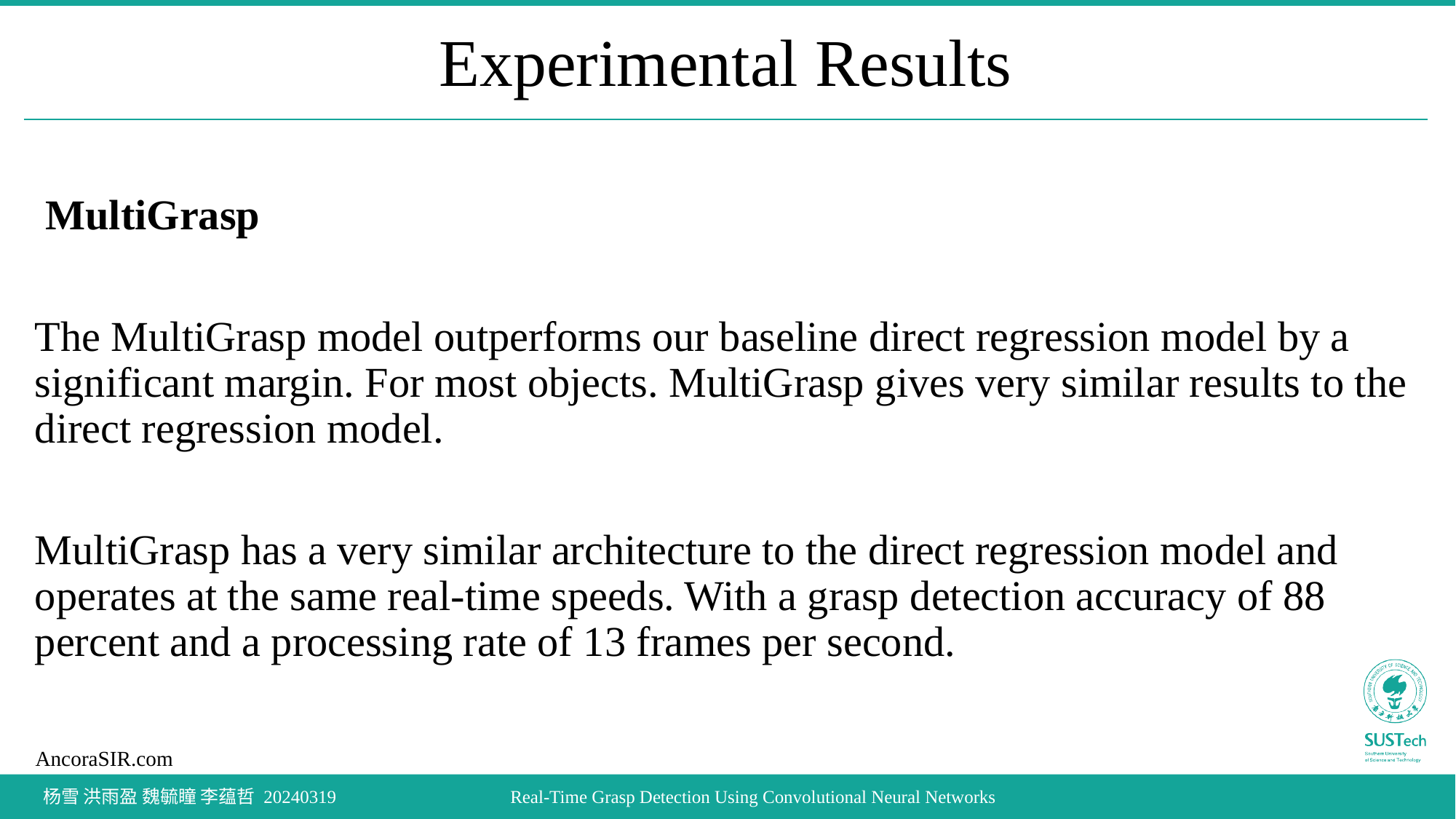

# Experimental Results
 MultiGrasp

The MultiGrasp model outperforms our baseline direct regression model by a significant margin. For most objects. MultiGrasp gives very similar results to the direct regression model.

MultiGrasp has a very similar architecture to the direct regression model and operates at the same real-time speeds. With a grasp detection accuracy of 88 percent and a processing rate of 13 frames per second.
 杨雪 洪雨盈 魏毓瞳 李蕴哲 20240319
19
Real-Time Grasp Detection Using Convolutional Neural Networks